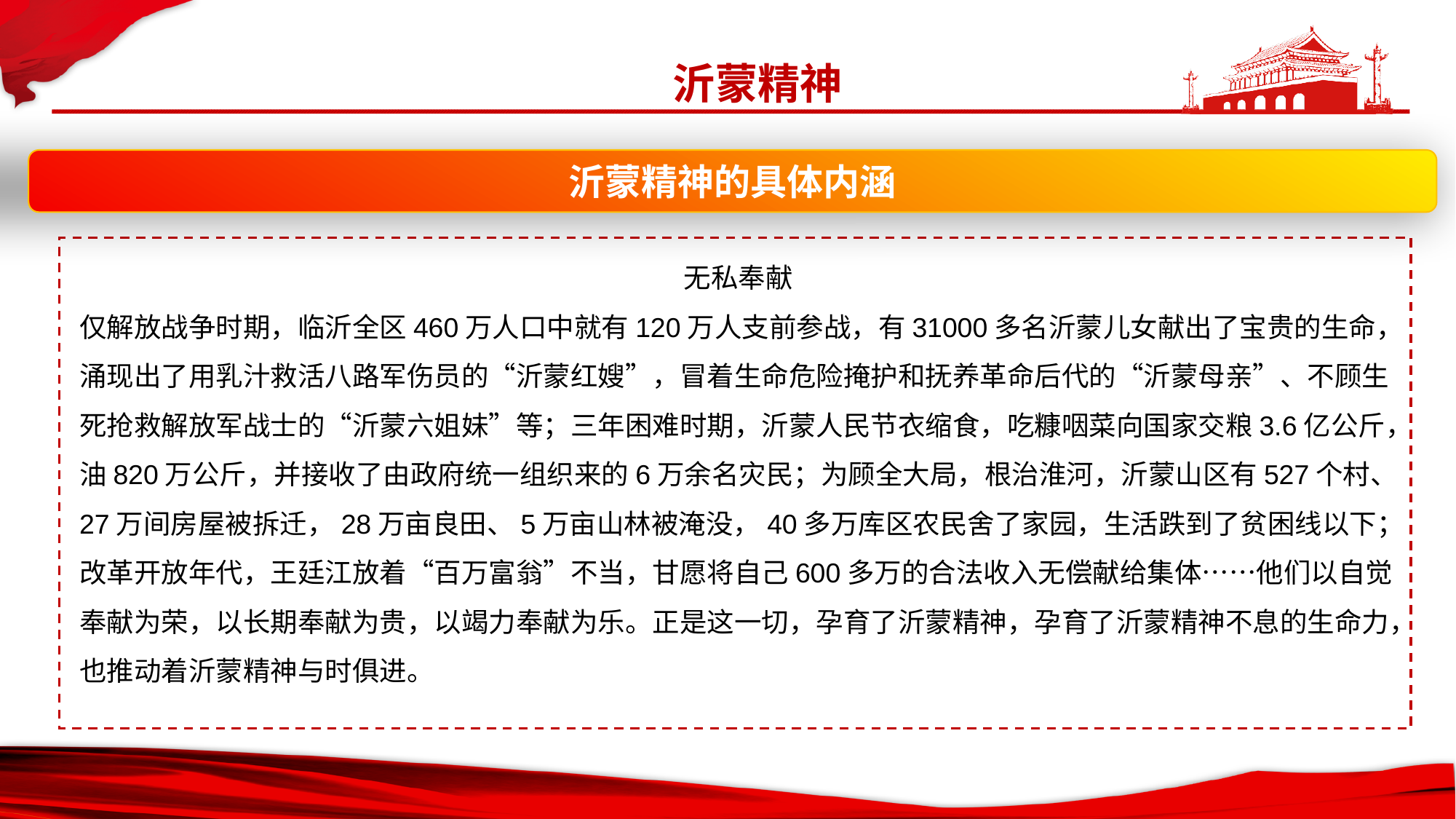

沂蒙精神
沂蒙精神的具体内涵

无私奉献
仅解放战争时期，临沂全区460万人口中就有120万人支前参战，有31000多名沂蒙儿女献出了宝贵的生命，涌现出了用乳汁救活八路军伤员的“沂蒙红嫂”，冒着生命危险掩护和抚养革命后代的“沂蒙母亲”、不顾生死抢救解放军战士的“沂蒙六姐妹”等；三年困难时期，沂蒙人民节衣缩食，吃糠咽菜向国家交粮3.6亿公斤，油820万公斤，并接收了由政府统一组织来的6万余名灾民；为顾全大局，根治淮河，沂蒙山区有527个村、27万间房屋被拆迁，28万亩良田、5万亩山林被淹没，40多万库区农民舍了家园，生活跌到了贫困线以下；改革开放年代，王廷江放着“百万富翁”不当，甘愿将自己600多万的合法收入无偿献给集体……他们以自觉奉献为荣，以长期奉献为贵，以竭力奉献为乐。正是这一切，孕育了沂蒙精神，孕育了沂蒙精神不息的生命力，也推动着沂蒙精神与时俱进。